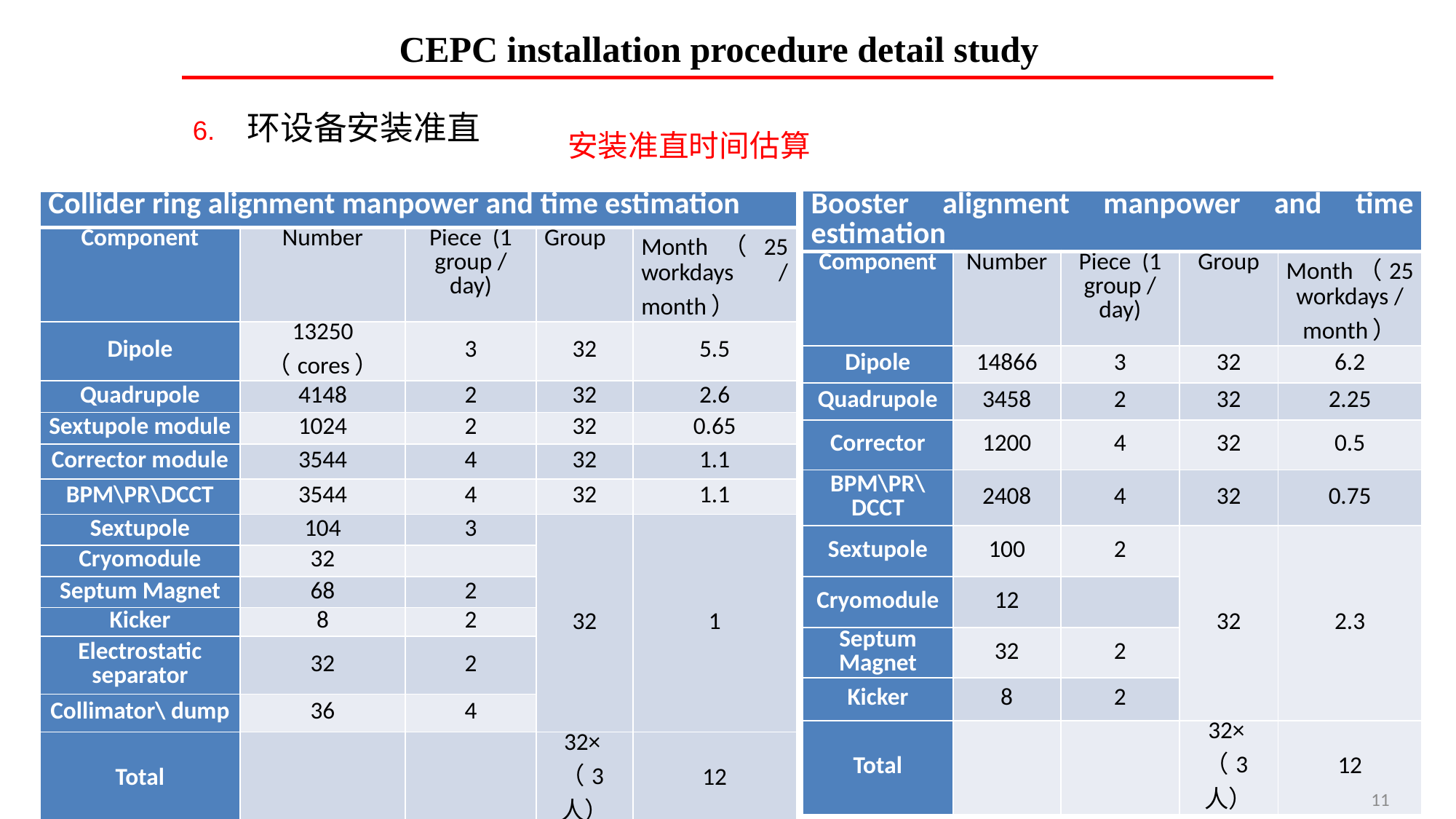

CEPC installation procedure detail study
环设备安装准直
安装准直时间估算
| Booster alignment manpower and time estimation |  |  |  |  |
| --- | --- | --- | --- | --- |
| Component | Number | Piece (1 group / day) | Group | Month（25 workdays / month） |
| Dipole | 14866 | 3 | 32 | 6.2 |
| Quadrupole | 3458 | 2 | 32 | 2.25 |
| Corrector | 1200 | 4 | 32 | 0.5 |
| BPM\PR\DCCT | 2408 | 4 | 32 | 0.75 |
| Sextupole | 100 | 2 | 32 | 2.3 |
| Cryomodule | 12 |  | 16 | 1.4 |
| Septum Magnet | 32 | 2 |  | （16 workdays） |
| Kicker | 8 | 2 |  | （2 workdays） |
| Total |  |  | 32×（3人） | 12 |
| Collider ring alignment manpower and time estimation |  |  |  |  |
| --- | --- | --- | --- | --- |
| Component | Number | Piece (1 group / day) | Group | Month（25 workdays / month） |
| Dipole | 13250 （cores） | 3 | 32 | 5.5 |
| Quadrupole | 4148 | 2 | 32 | 2.6 |
| Sextupole module | 1024 | 2 | 32 | 0.65 |
| Corrector module | 3544 | 4 | 32 | 1.1 |
| BPM\PR\DCCT | 3544 | 4 | 32 | 1.1 |
| Sextupole | 104 | 3 | 32 | 1 |
| Cryomodule | 32 |  |  |  |
| Septum Magnet | 68 | 2 |  |  |
| Kicker | 8 | 2 |  |  |
| Electrostatic separator | 32 | 2 |  |  |
| Collimator\ dump | 36 | 4 |  |  |
| Total |  |  | 32×（3人） | 12 |
38
11